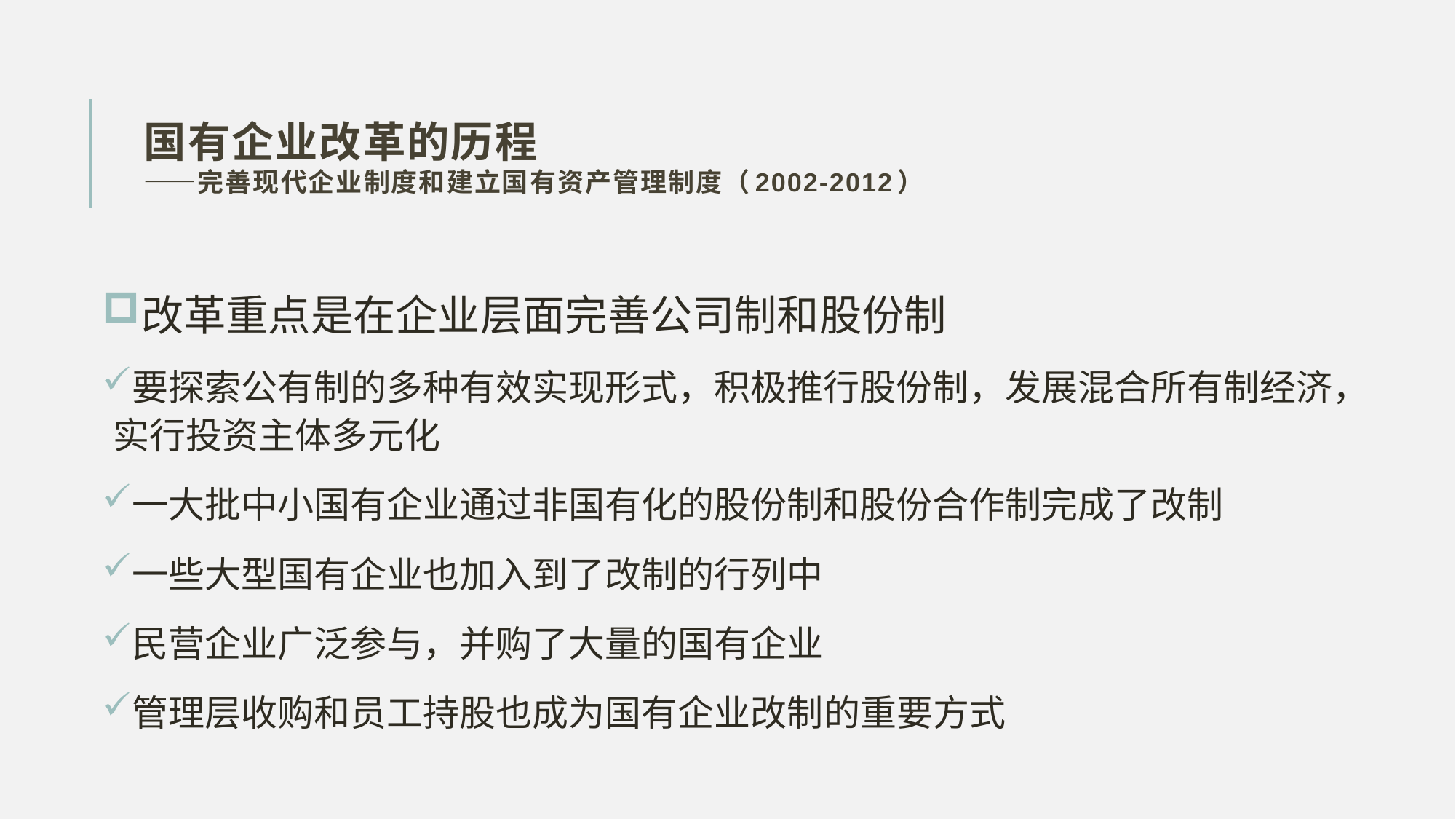

# 国有企业改革的历程 ——完善现代企业制度和建立国有资产管理制度（2002-2012）
改革重点是在企业层面完善公司制和股份制
要探索公有制的多种有效实现形式，积极推行股份制，发展混合所有制经济，实行投资主体多元化
一大批中小国有企业通过非国有化的股份制和股份合作制完成了改制
一些大型国有企业也加入到了改制的行列中
民营企业广泛参与，并购了大量的国有企业
管理层收购和员工持股也成为国有企业改制的重要方式